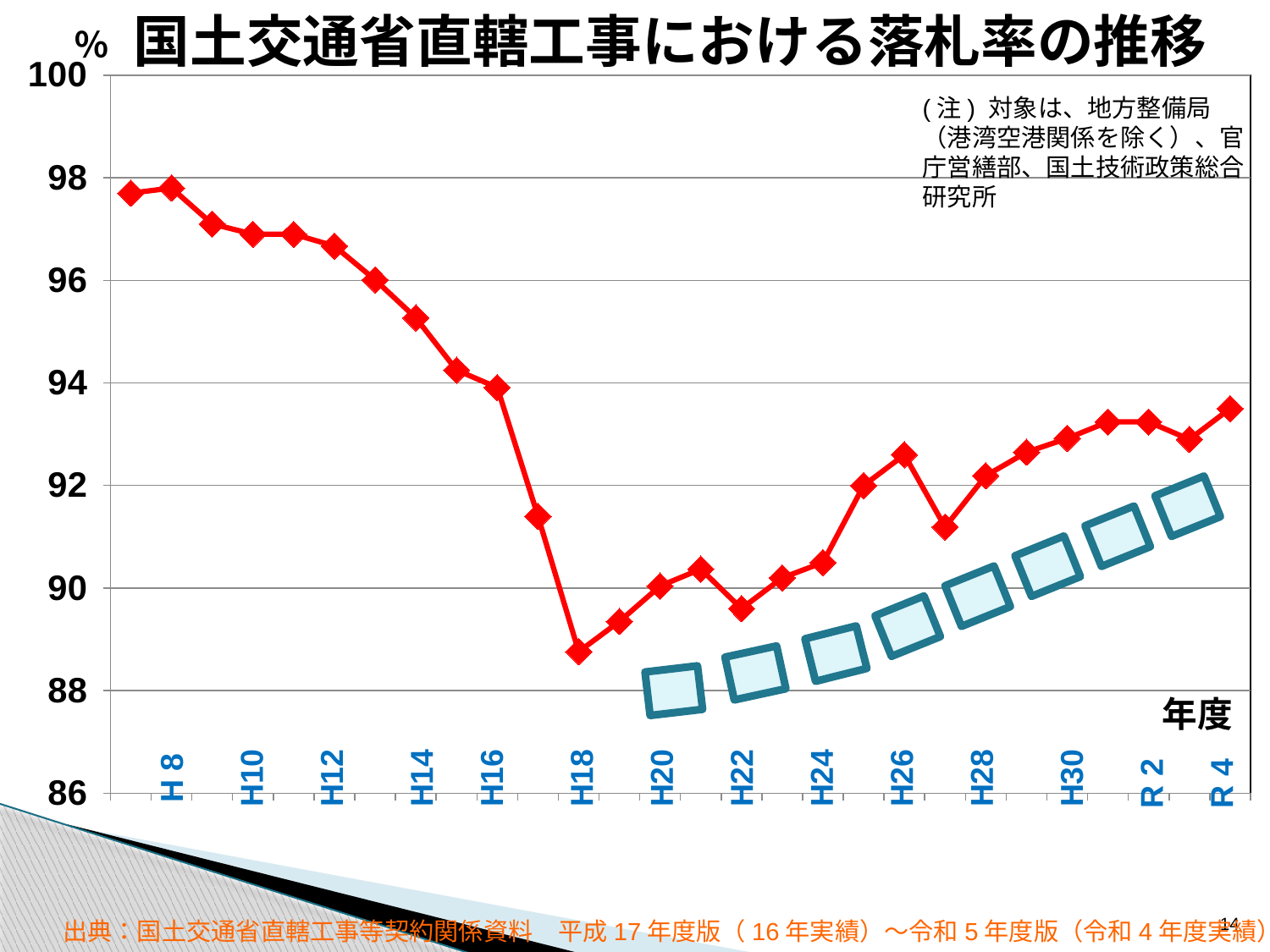

国土交通省直轄工事における落札率の推移
％

### Chart

| Category | 落札率 |
|---|---|
| 1995 | 97.7 |
| 1996 | 97.8 |
| 1997 | 97.1 |
| 1998 | 96.9 |
| 1999 | 96.9 |
| 2000 | 96.66999999999999 |
| 2001 | 96.01 |
| 2002 | 95.27 |
| 2003 | 94.25 |
| 2004 | 93.91000000000003 |
| 2005 | 91.4 |
| 2006 | 88.76 |
| 2007 | 89.35 |
| 2008 | 90.04 |
| 2009 | 90.36999999999999 |
| 2010 | 89.6 |
| 2011 | 90.2 |
| 2012 | 90.5 |
| 2013 | 92.0 |
| 2014 | 92.6 |
| 2015 | 91.19 |
| 2016 | 92.19 |
| 2017 | 92.64999999999999 |
| 2018 | 92.92 |
| 2019 | 93.24000000000002 |
| 2020 | 93.24000000000002 |
| 2021 | 92.9 |
| 2022 | 93.5 |
(注) 対象は、地方整備局（港湾空港関係を除く）、官庁営繕部、国土技術政策総合研究所

年度
H10
H12
H14
H16
H18
H20
H22
H24
H26
H28
H30
H 8
R 2
R 4
14
出典：国土交通省直轄工事等契約関係資料　平成17年度版（16年実績）～令和5年度版（令和4年度実績）